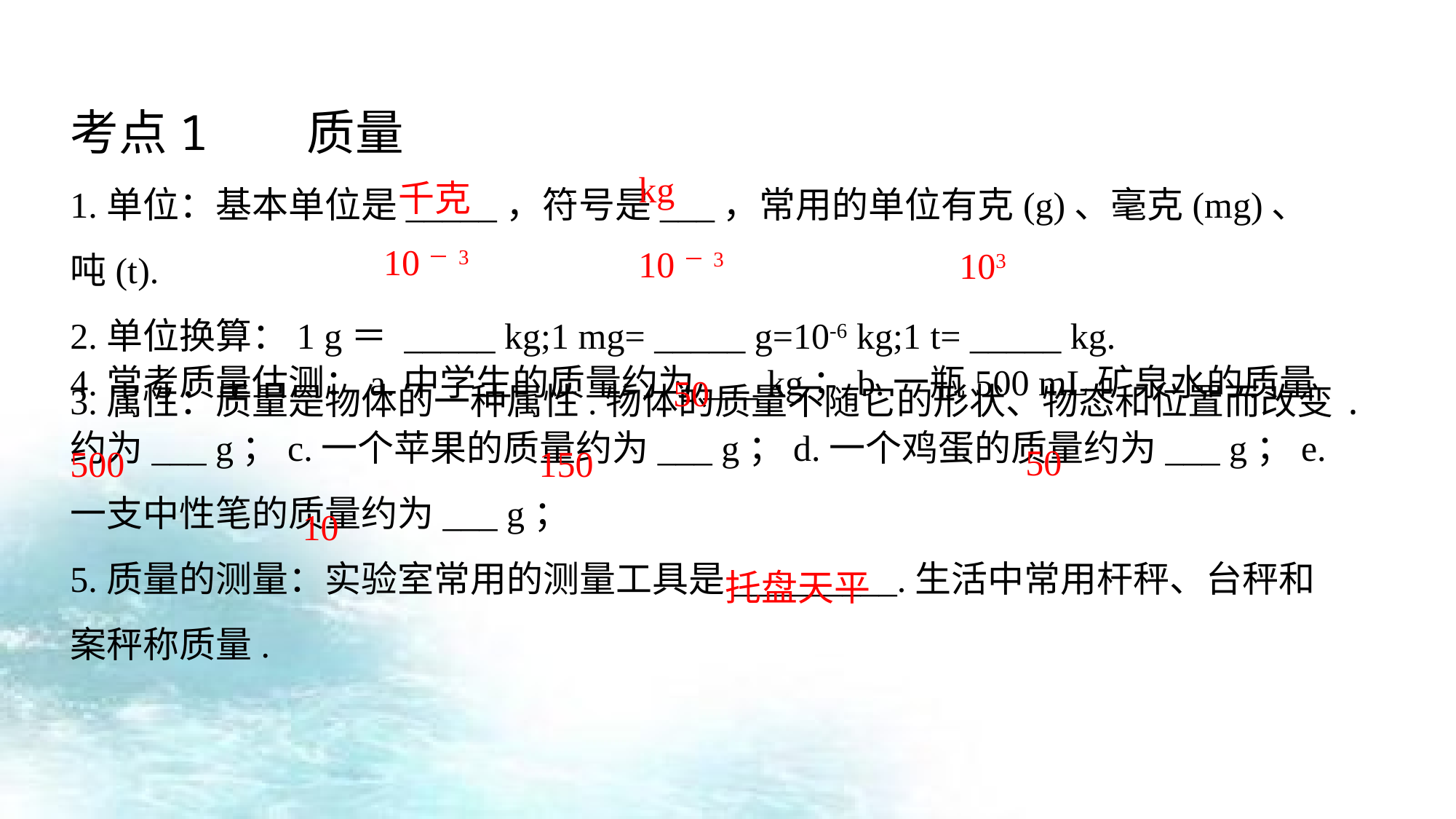

考点1   质量
1.单位：基本单位是_____，符号是___，常用的单位有克(g)、毫克(mg)、吨(t).
2.单位换算：1 g＝ _____ kg;1 mg= _____ g=10-6 kg;1 t= _____ kg.
3.属性：质量是物体的一种属性.物体的质量不随它的形状、物态和位置而改变.
kg
千克
10－3
10－3
103

4.常考质量估测：a.中学生的质量约为___ kg；b.一瓶500 mL矿泉水的质量约为___ g；c.一个苹果的质量约为___ g；d.一个鸡蛋的质量约为___ g；e.一支中性笔的质量约为___ g；
5.质量的测量：实验室常用的测量工具是_________.生活中常用杆秤、台秤和案秤称质量.
50
50
500
150
10
托盘天平